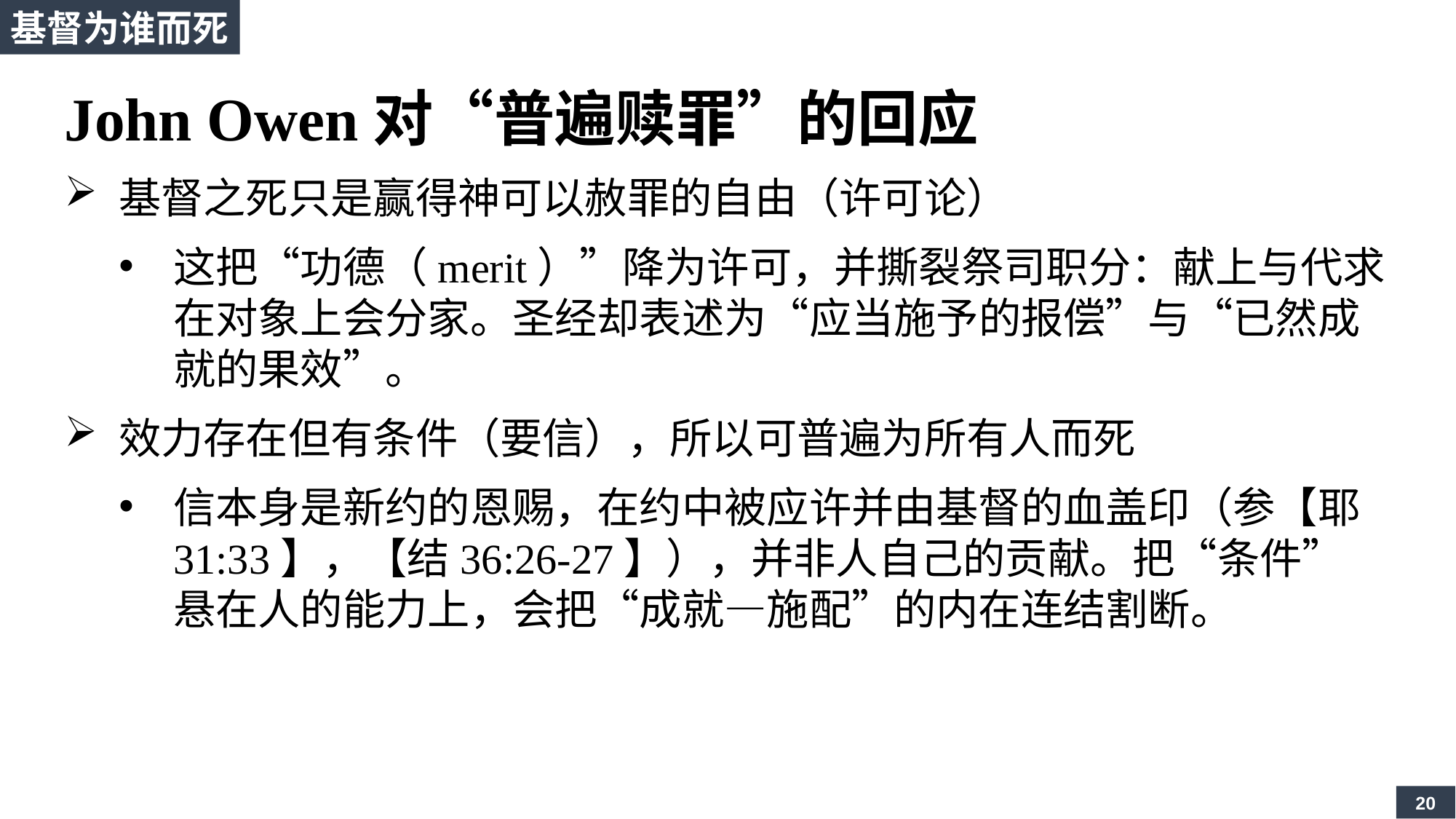

基督为谁而死
John Owen对“普遍赎罪”的回应
基督之死只是赢得神可以赦罪的自由（许可论）
这把“功德（merit）”降为许可，并撕裂祭司职分：献上与代求在对象上会分家。圣经却表述为“应当施予的报偿”与“已然成就的果效”。
效力存在但有条件（要信），所以可普遍为所有人而死
信本身是新约的恩赐，在约中被应许并由基督的血盖印（参【耶31:33】，【结36:26-27】），并非人自己的贡献。把“条件”悬在人的能力上，会把“成就—施配”的内在连结割断。
20